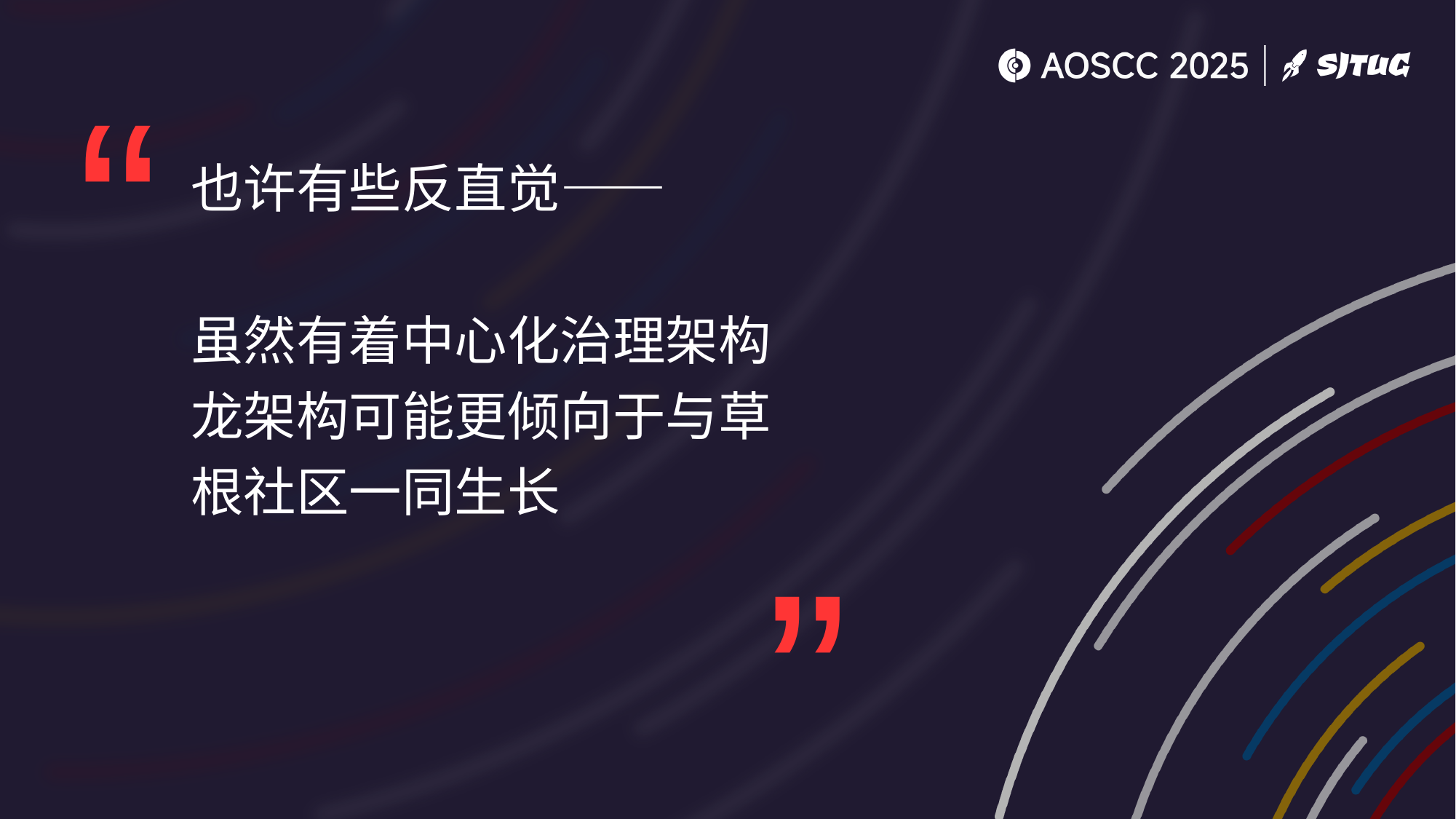

也许有些反直觉——
虽然有着中心化治理架构
龙架构可能更倾向于与草根社区一同生长